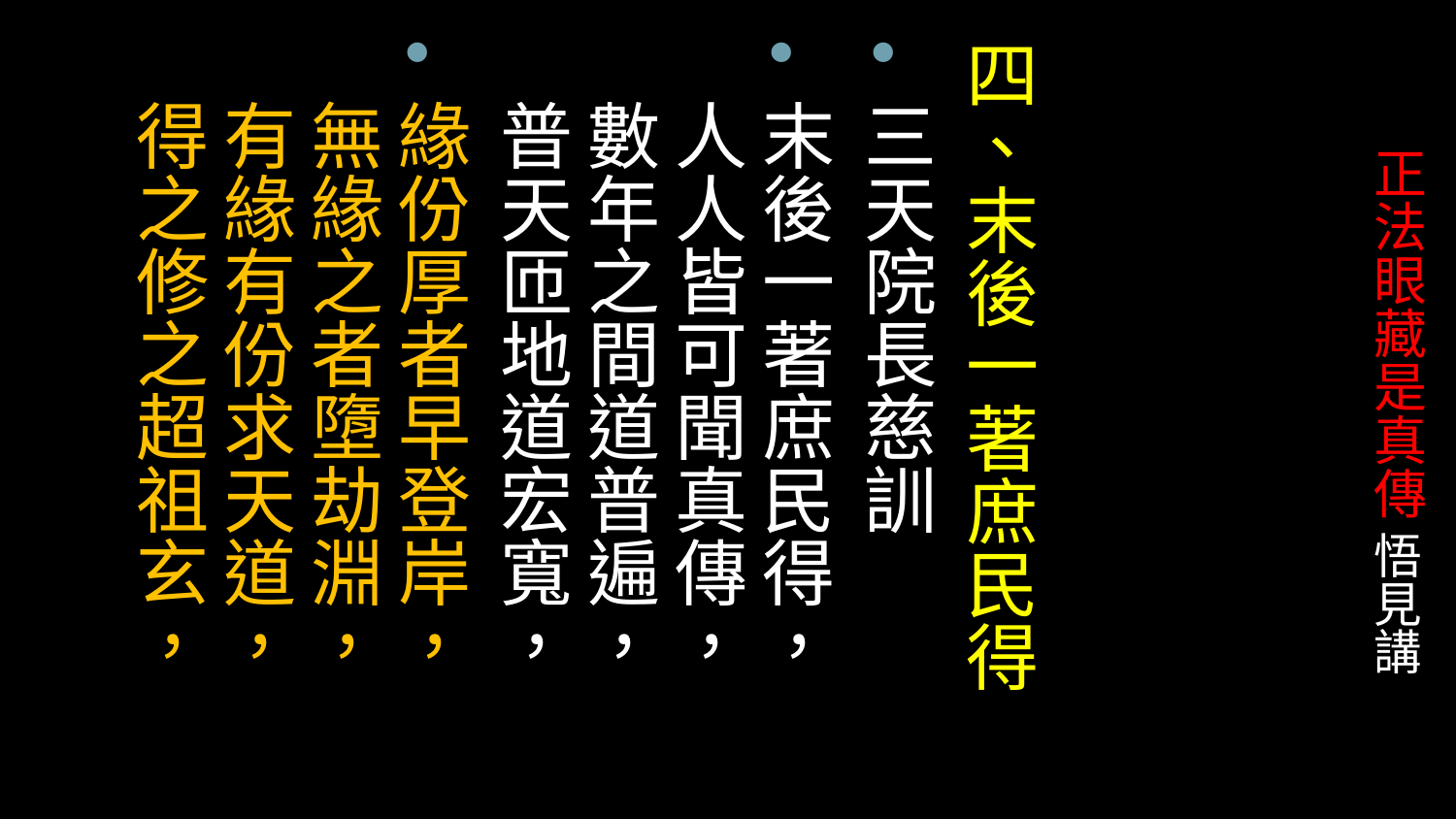

四、末後一著庶民得
三天院長慈訓
末後一著庶民得，  人人皆可聞真傳，
數年之間道普遍，  普天匝地道宏寬，
緣份厚者早登岸，  無緣之者墮劫淵，
有緣有份求天道，  得之修之超祖玄，

# 正法眼藏是真傳 悟見講